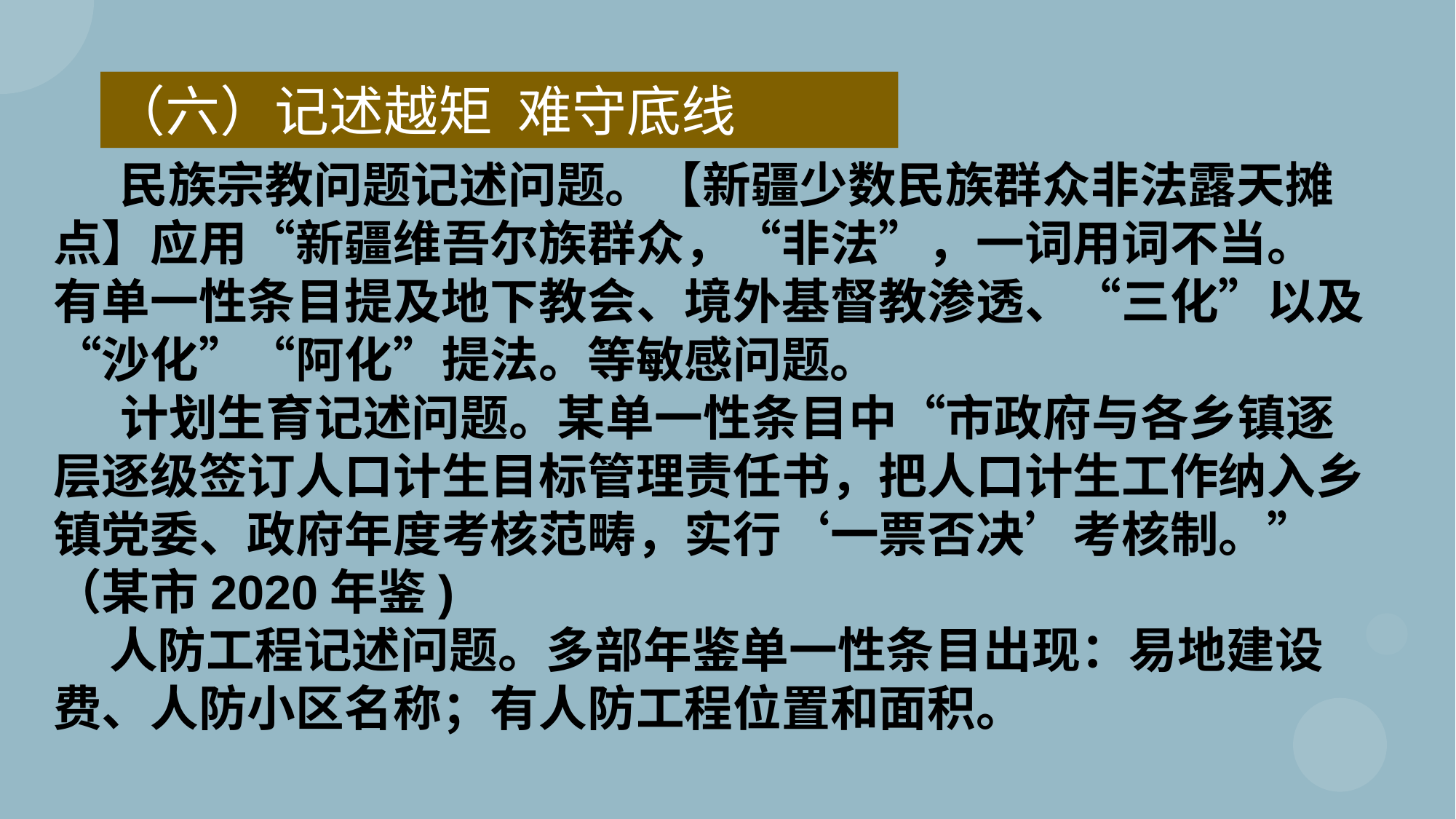

（六）记述越矩  难守底线
     民族宗教问题记述问题。【新疆少数民族群众非法露天摊点】应用“新疆维吾尔族群众，“非法”，一词用词不当。
有单一性条目提及地下教会、境外基督教渗透、“三化”以及“沙化”“阿化”提法。等敏感问题。
     计划生育记述问题。某单一性条目中“市政府与各乡镇逐层逐级签订人口计生目标管理责任书，把人口计生工作纳入乡镇党委、政府年度考核范畴，实行‘一票否决’考核制。”（某市2020年鉴)
    人防工程记述问题。多部年鉴单一性条目出现：易地建设费、人防小区名称；有人防工程位置和面积。